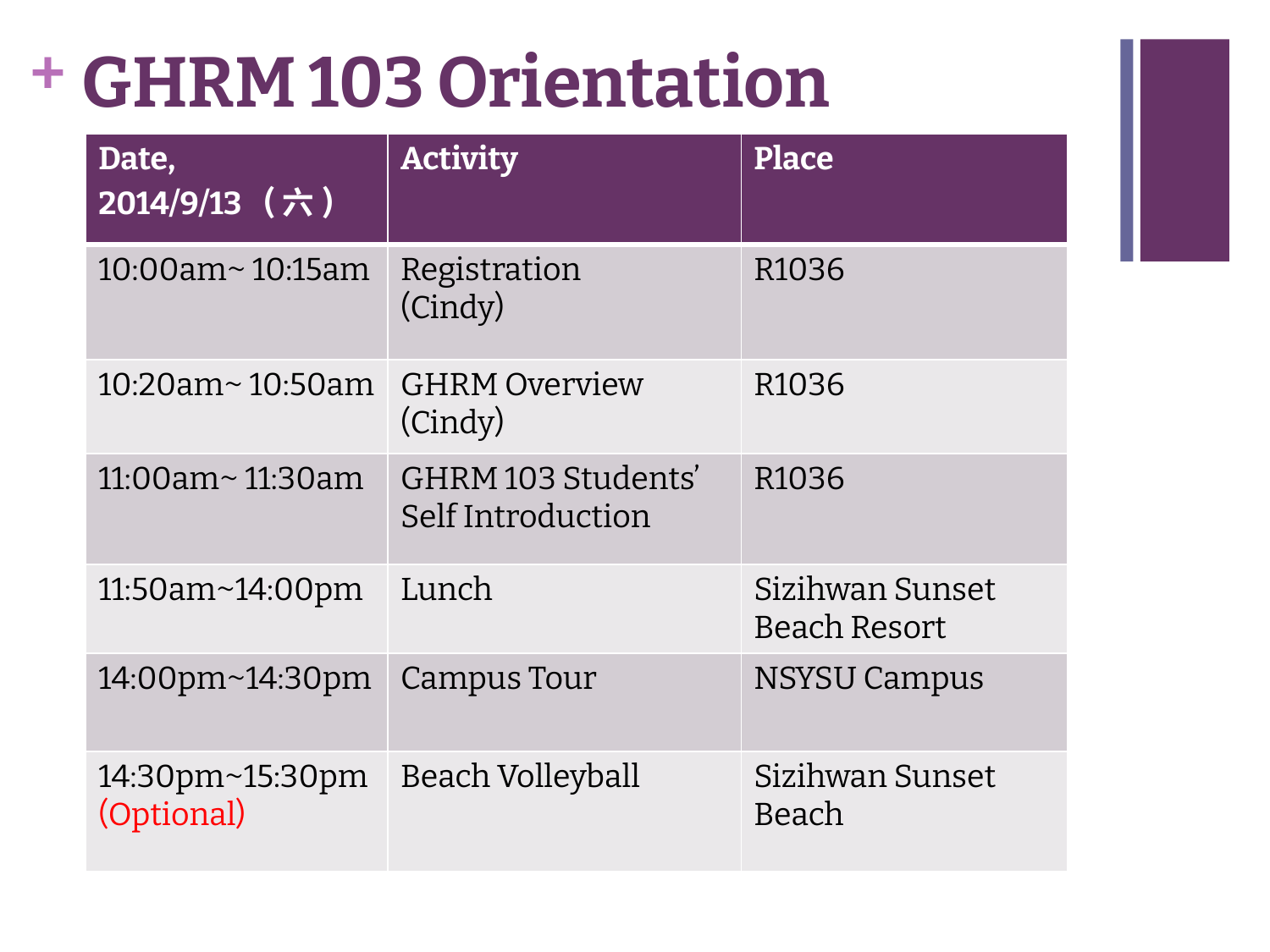

GHRM 103 Orientation
| Date, 2014/9/13 (六) | Activity | Place |
| --- | --- | --- |
| 10:00am~ 10:15am | Registration (Cindy) | R1036 |
| 10:20am~ 10:50am | GHRM Overview (Cindy) | R1036 |
| 11:00am~ 11:30am | GHRM 103 Students’ Self Introduction | R1036 |
| 11:50am~14:00pm | Lunch | Sizihwan Sunset Beach Resort |
| 14:00pm~14:30pm | Campus Tour | NSYSU Campus |
| 14:30pm~15:30pm (Optional) | Beach Volleyball | Sizihwan Sunset Beach |